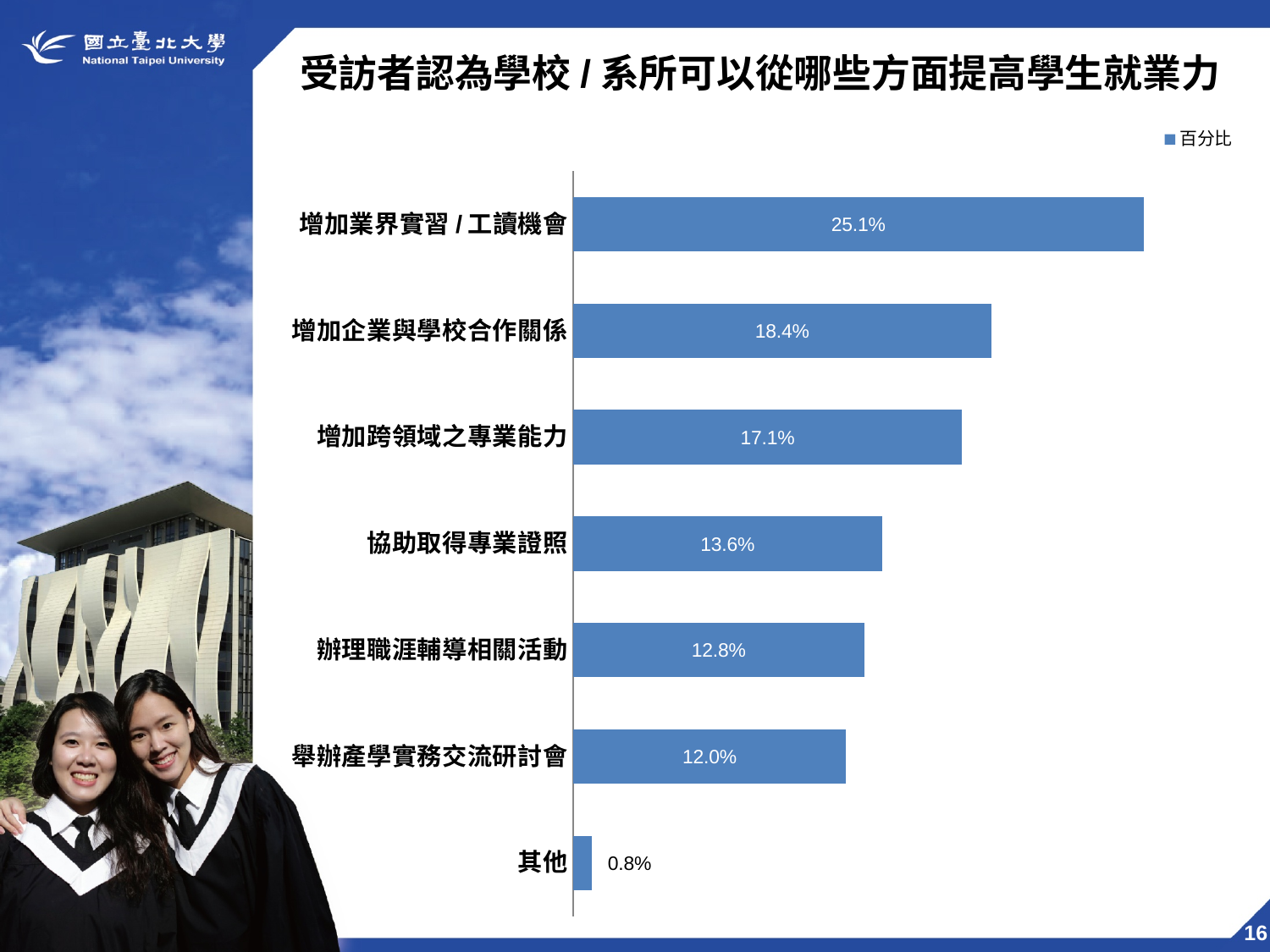

受訪者認為學校/系所可以從哪些方面提高學生就業力

### Chart

| Category | 百分比 |
|---|---|
| 其他 | 0.008000000000000002 |
| 舉辦產學實務交流研討會 | 0.12000000000000001 |
| 辦理職涯輔導相關活動 | 0.128 |
| 協助取得專業證照 | 0.136 |
| 增加跨領域之專業能力 | 0.171 |
| 增加企業與學校合作關係 | 0.18400000000000002 |
| 增加業界實習/工讀機會 | 0.251 |
16